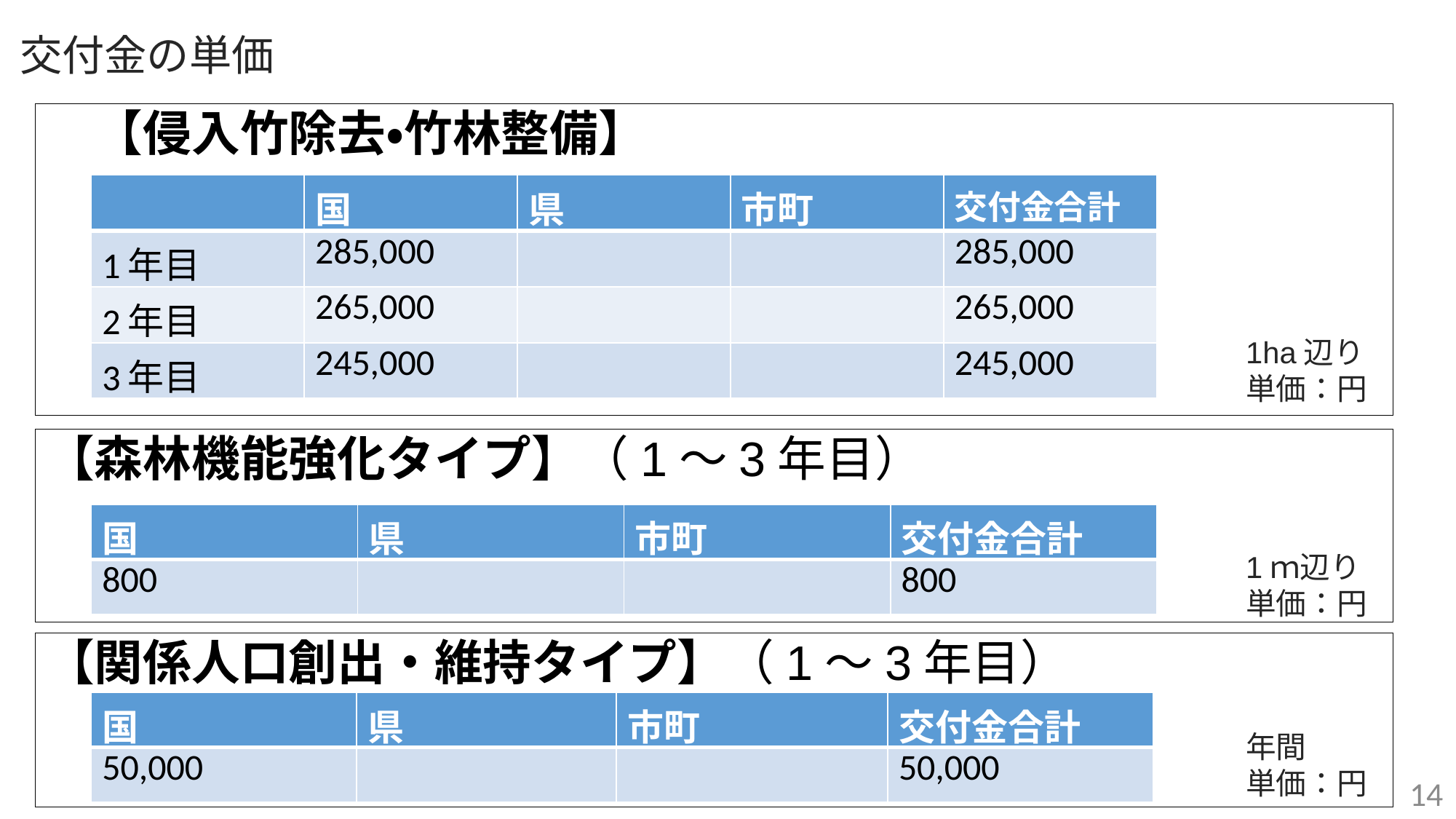

交付金の単価
　【侵入竹除去・竹林整備】

|  | 国 | 県 | 市町 | 交付金合計 |
| --- | --- | --- | --- | --- |
| 1年目 | 285,000 |  |  | 285,000 |
| 2年目 | 265,000 |  |  | 265,000 |
| 3年目 | 245,000 |  |  | 245,000 |
1ha辺り
単価：円
【森林機能強化タイプ】（1～3年目）

| 国 | 県 | 市町 | 交付金合計 |
| --- | --- | --- | --- |
| 800 |  |  | 800 |
1ｍ辺り
単価：円
【関係人口創出・維持タイプ】（1～3年目）

| 国 | 県 | 市町 | 交付金合計 |
| --- | --- | --- | --- |
| 50,000 |  |  | 50,000 |
年間
単価：円
14